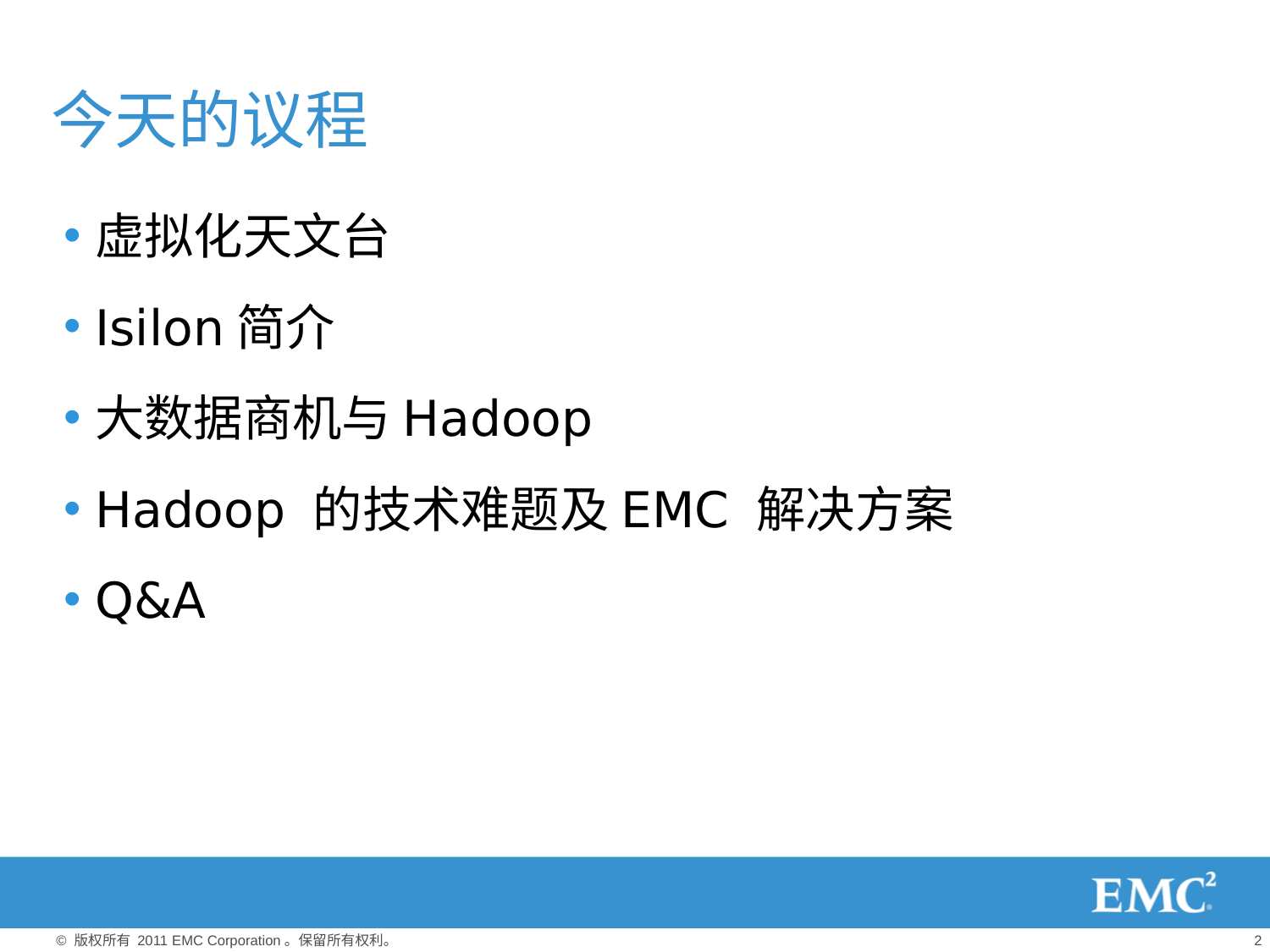

# 今天的议程
虚拟化天文台
Isilon简介
大数据商机与Hadoop
Hadoop 的技术难题及EMC 解决方案
Q&A